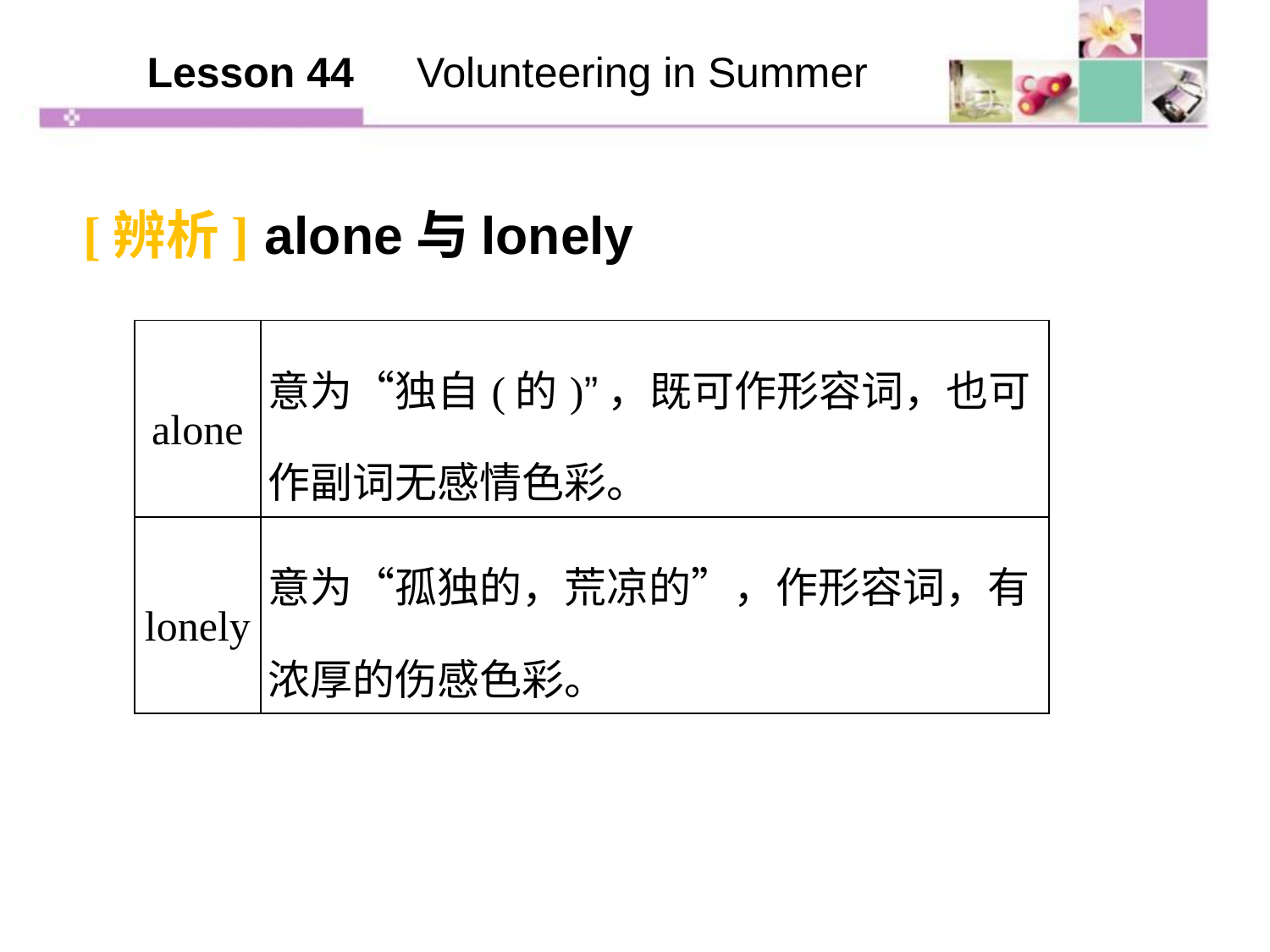

Lesson 44　Volunteering in Summer
[辨析] alone与lonely
| alone | 意为“独自(的)”，既可作形容词，也可作副词无感情色彩。 |
| --- | --- |
| lonely | 意为“孤独的，荒凉的”，作形容词，有浓厚的伤感色彩。 |